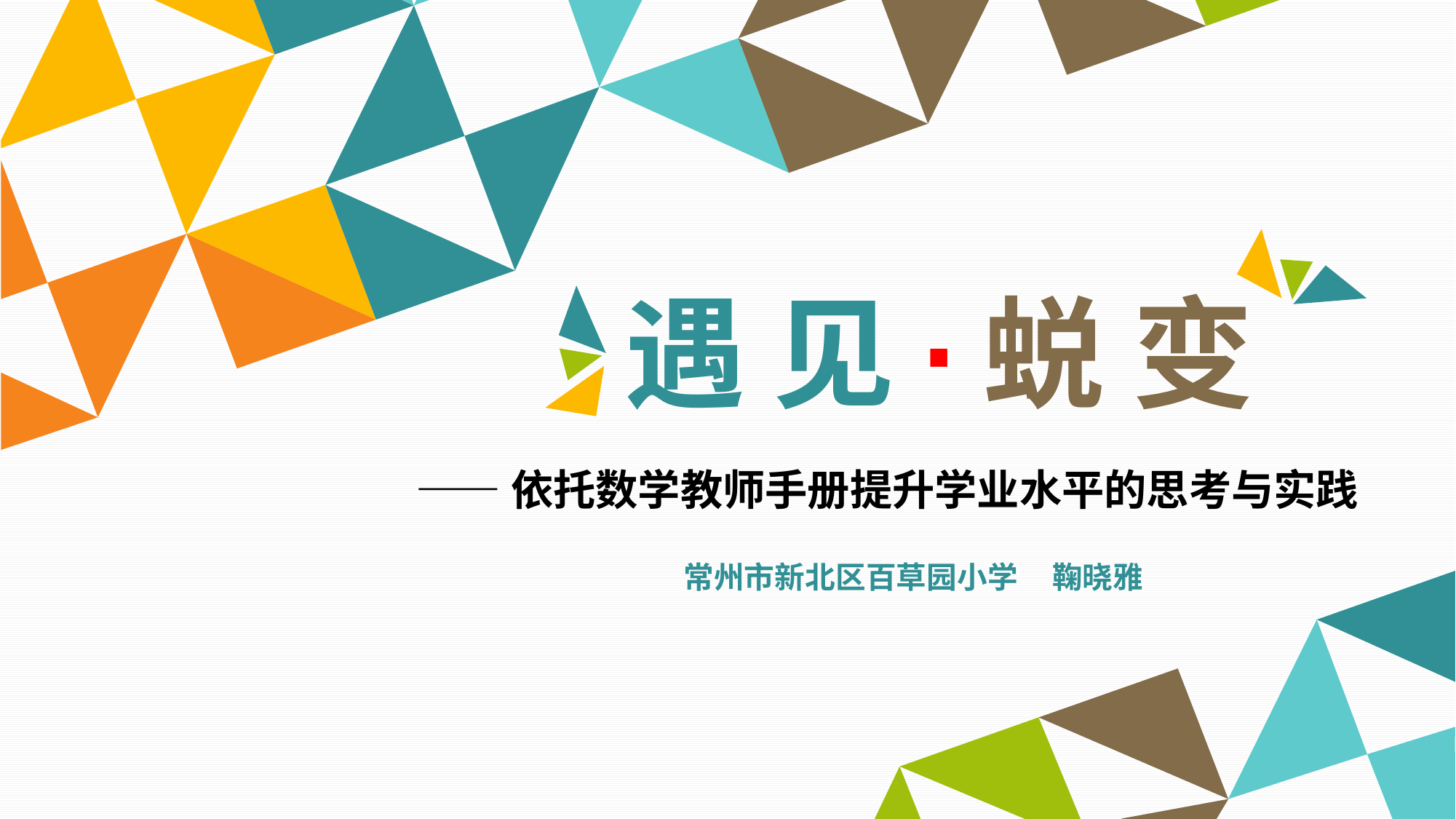

遇 见 ∙ 蜕 变

——依托数学教师手册提升学业水平的思考与实践
常州市新北区百草园小学     鞠晓雅